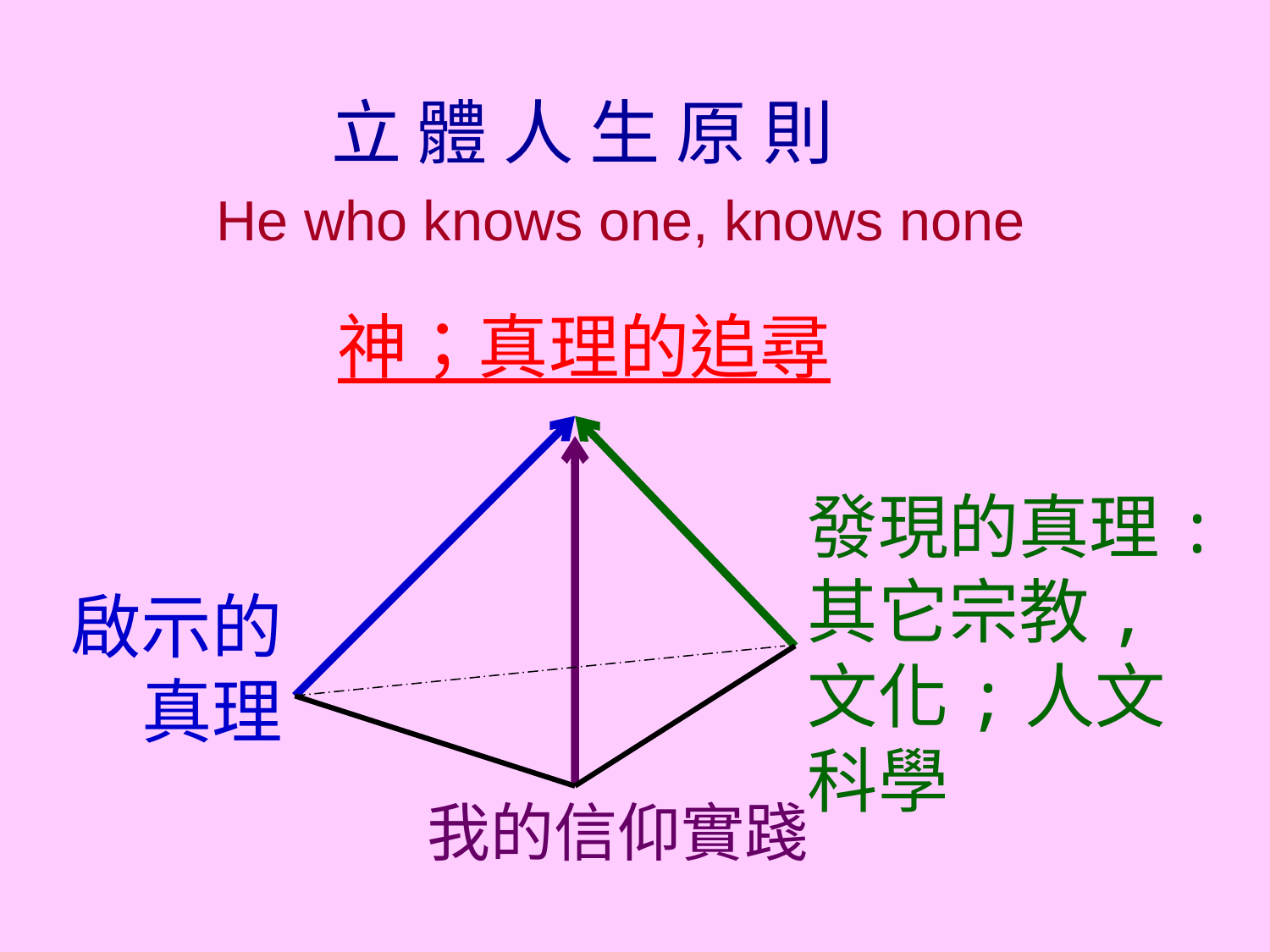

立 體 人 生 原 則
             He who knows one, knows none
神；真理的追尋

發現的真理:其它宗教,文化;人文科學
啟示的真理

我的信仰實踐